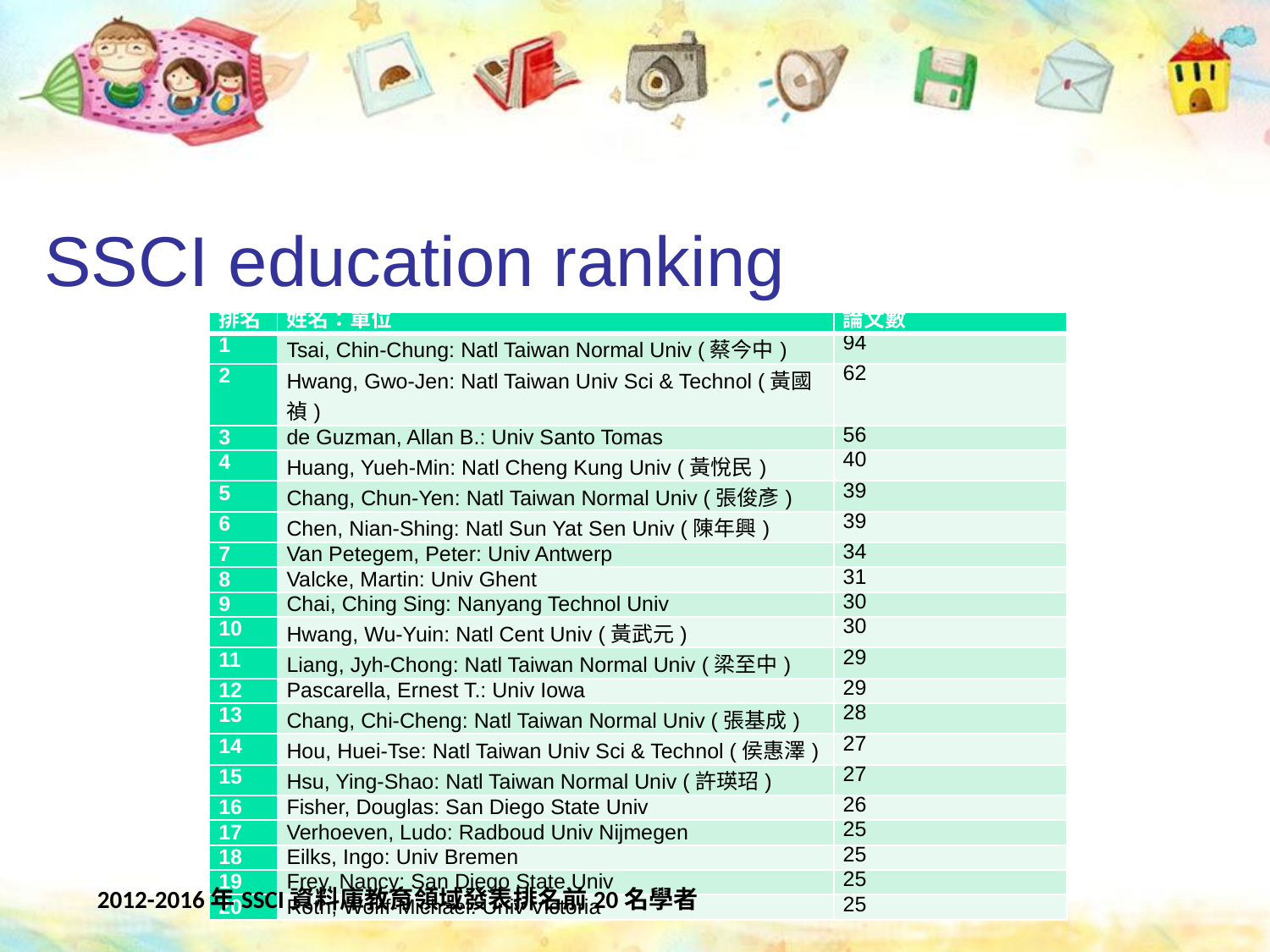

# SSCI education ranking
| 排名 | 姓名：單位 | 論文數 |
| --- | --- | --- |
| 1 | Tsai, Chin-Chung: Natl Taiwan Normal Univ (蔡今中) | 94 |
| 2 | Hwang, Gwo-Jen: Natl Taiwan Univ Sci & Technol (黃國禎) | 62 |
| 3 | de Guzman, Allan B.: Univ Santo Tomas | 56 |
| 4 | Huang, Yueh-Min: Natl Cheng Kung Univ (黃悅民) | 40 |
| 5 | Chang, Chun-Yen: Natl Taiwan Normal Univ (張俊彥) | 39 |
| 6 | Chen, Nian-Shing: Natl Sun Yat Sen Univ (陳年興) | 39 |
| 7 | Van Petegem, Peter: Univ Antwerp | 34 |
| 8 | Valcke, Martin: Univ Ghent | 31 |
| 9 | Chai, Ching Sing: Nanyang Technol Univ | 30 |
| 10 | Hwang, Wu-Yuin: Natl Cent Univ (黃武元) | 30 |
| 11 | Liang, Jyh-Chong: Natl Taiwan Normal Univ (梁至中) | 29 |
| 12 | Pascarella, Ernest T.: Univ Iowa | 29 |
| 13 | Chang, Chi-Cheng: Natl Taiwan Normal Univ (張基成) | 28 |
| 14 | Hou, Huei-Tse: Natl Taiwan Univ Sci & Technol (侯惠澤) | 27 |
| 15 | Hsu, Ying-Shao: Natl Taiwan Normal Univ (許瑛玿) | 27 |
| 16 | Fisher, Douglas: San Diego State Univ | 26 |
| 17 | Verhoeven, Ludo: Radboud Univ Nijmegen | 25 |
| 18 | Eilks, Ingo: Univ Bremen | 25 |
| 19 | Frey, Nancy: San Diego State Univ | 25 |
| 20 | Roth, Wolff-Michael: Univ Victoria | 25 |
2012-2016年SSCI資料庫教育領域發表排名前20名學者